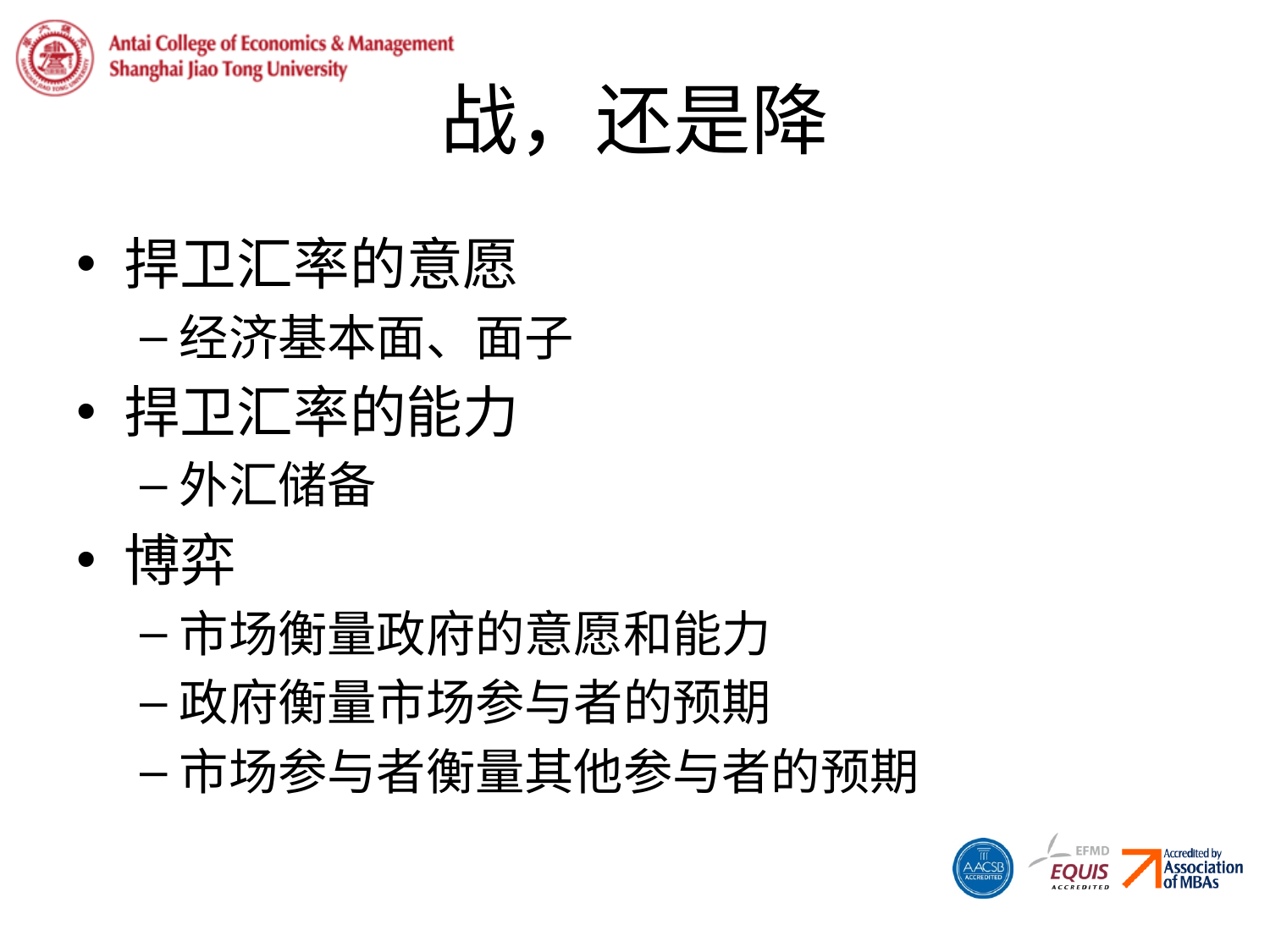

# 战，还是降
捍卫汇率的意愿
经济基本面、面子
捍卫汇率的能力
外汇储备
博弈
市场衡量政府的意愿和能力
政府衡量市场参与者的预期
市场参与者衡量其他参与者的预期